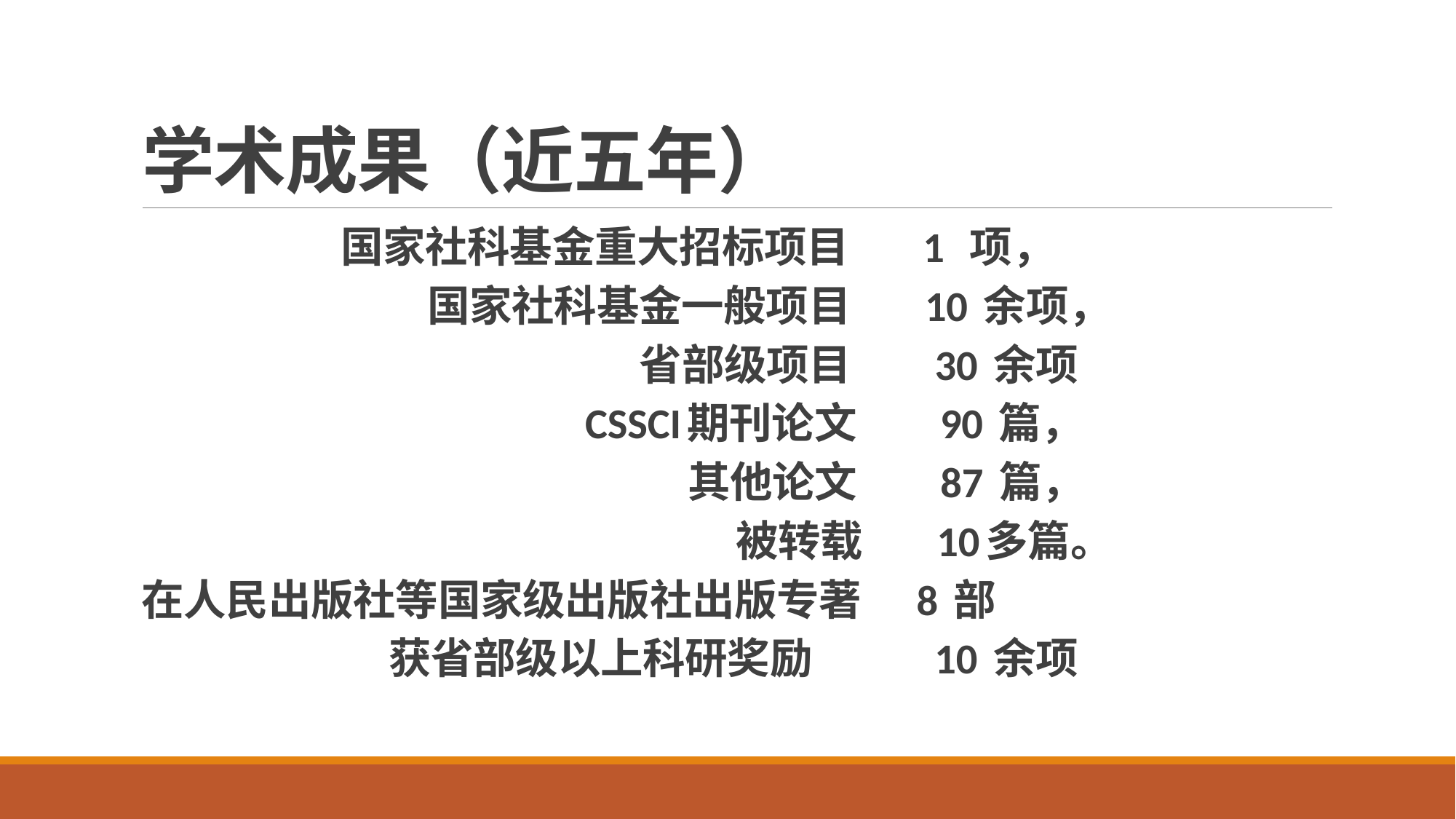

# 学术成果（近五年）
                    国家社科基金重大招标项目       1  项，
                             国家社科基金一般项目       10 余项，
                                                   省部级项目        30 余项
                                              CSSCI期刊论文        90 篇，
                                                        其他论文        87 篇，
                                                             被转载       10多篇。
在人民出版社等国家级出版社出版专著     8 部
                         获省部级以上科研奖励            10 余项